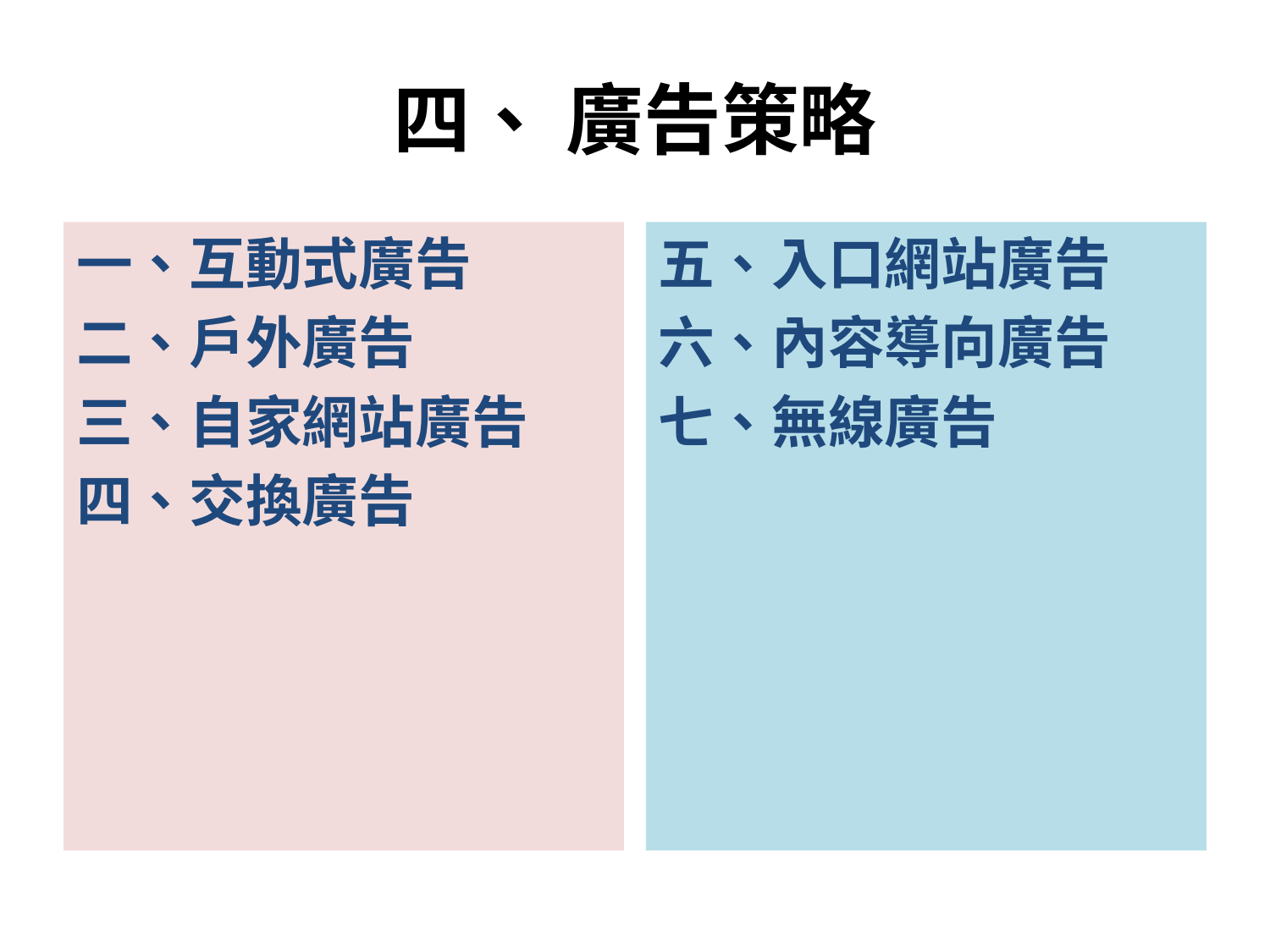

# 四、 廣告策略
一、互動式廣告
二、戶外廣告
三、自家網站廣告
四、交換廣告
五、入口網站廣告
六、內容導向廣告
七、無線廣告